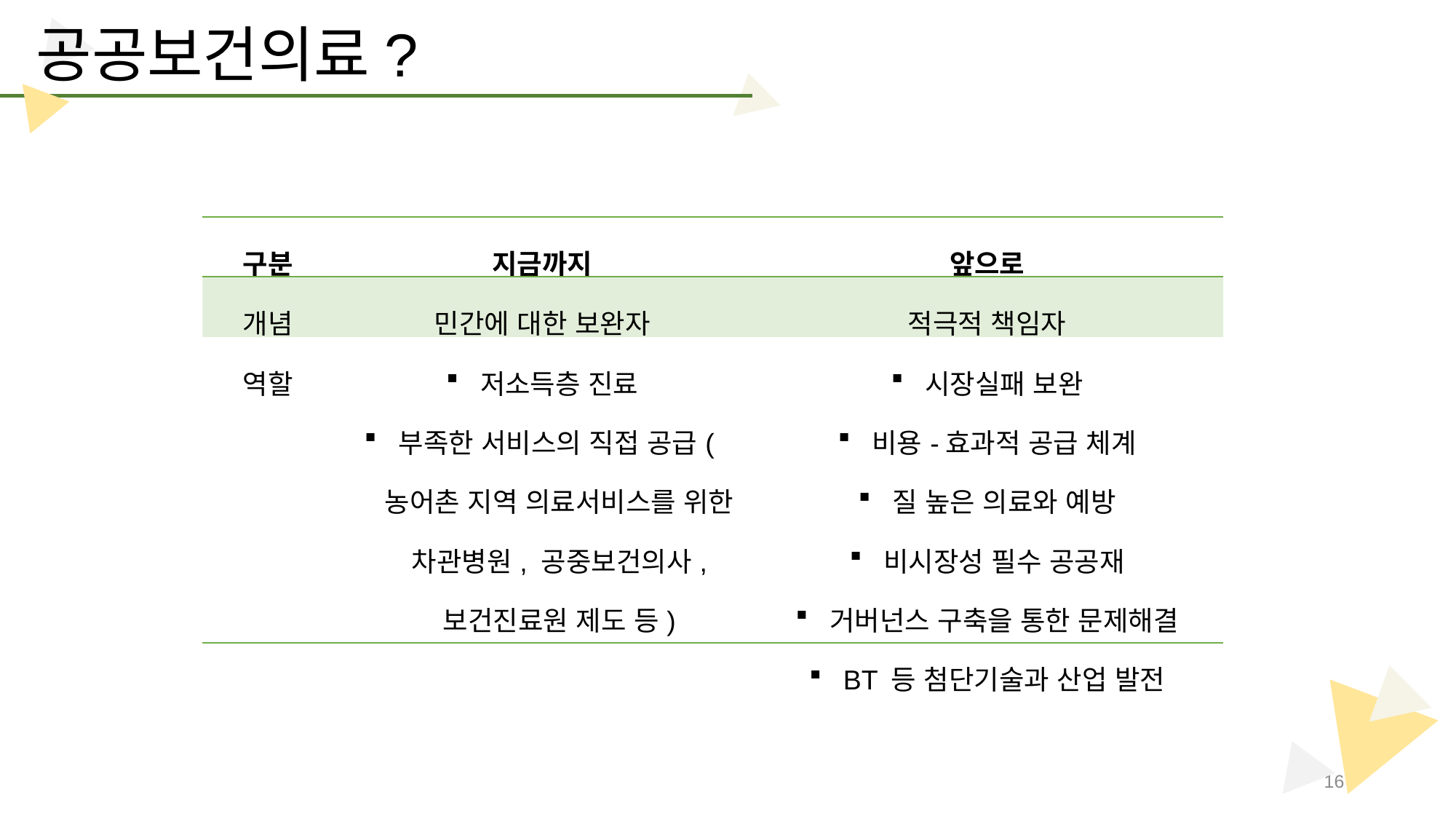

공공보건의료?

| 구분 | 지금까지 | 앞으로 |
| --- | --- | --- |
| 개념 | 민간에 대한 보완자 | 적극적 책임자 |
| 역할 | 저소득층 진료 부족한 서비스의 직접 공급(농어촌 지역 의료서비스를 위한 차관병원, 공중보건의사, 보건진료원 제도 등) | 시장실패 보완 비용-효과적 공급 체계 질 높은 의료와 예방 비시장성 필수 공공재 거버넌스 구축을 통한 문제해결 BT 등 첨단기술과 산업 발전 |

16